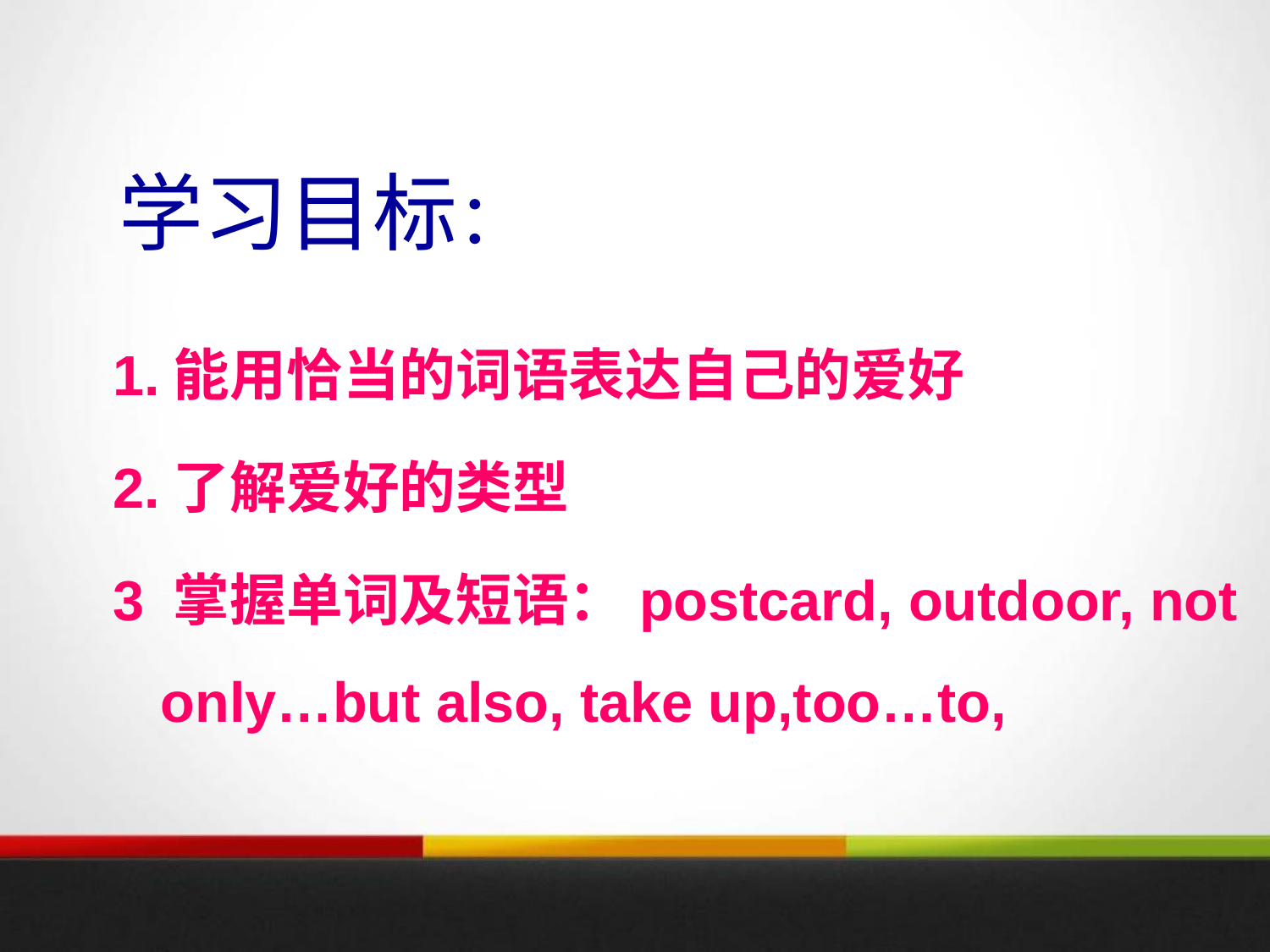

学习目标：
1.能用恰当的词语表达自己的爱好
2.了解爱好的类型
3 掌握单词及短语：postcard, outdoor, not only…but also, take up,too…to,